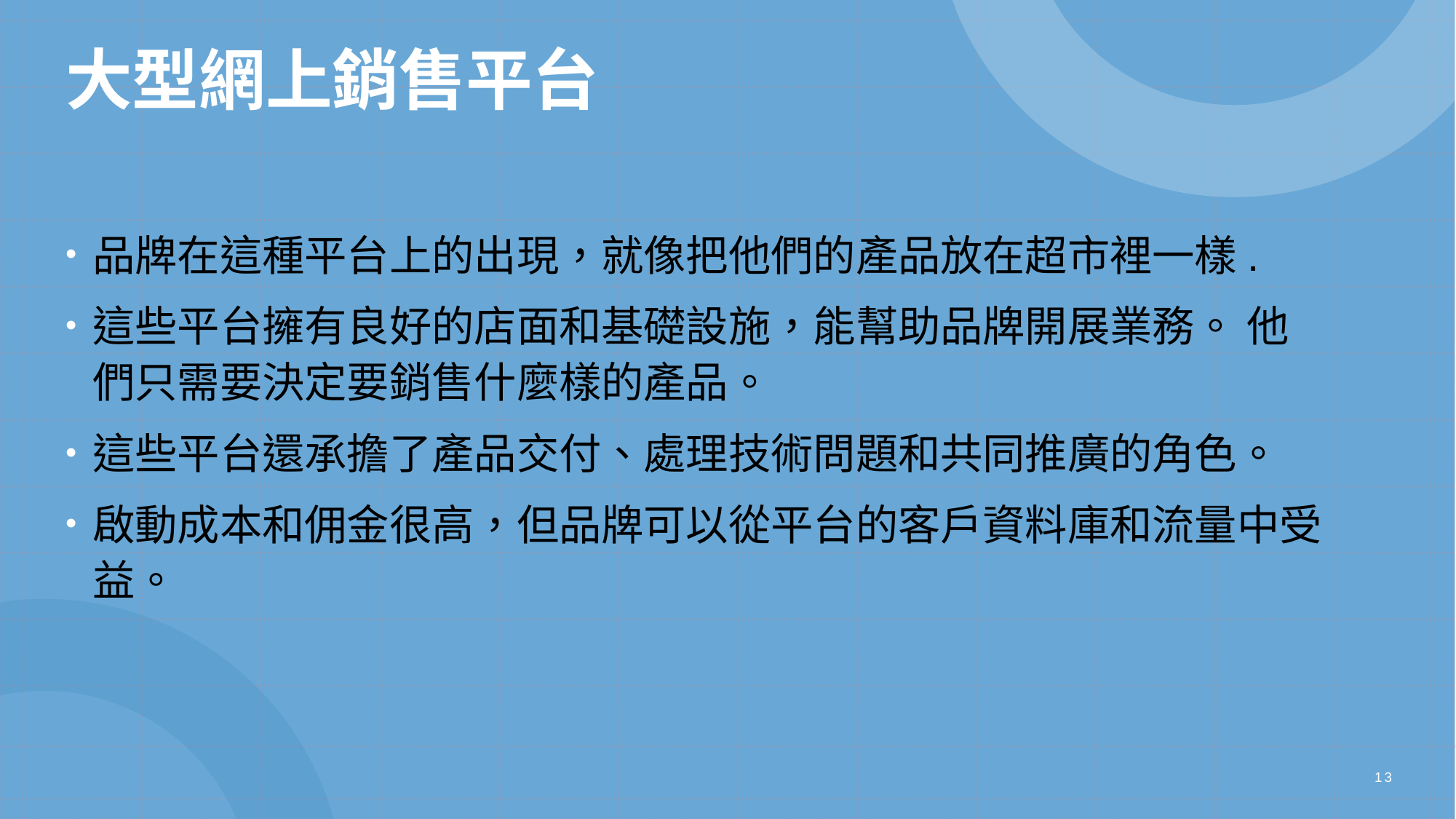

# 大型網上銷售平台
品牌在這種平台上的出現，就像把他們的產品放在超市裡一樣.
這些平台擁有良好的店面和基礎設施，能幫助品牌開展業務。 他們只需要決定要銷售什麼樣的產品。
這些平台還承擔了產品交付、處理技術問題和共同推廣的角色。
啟動成本和佣金很高，但品牌可以從平台的客戶資料庫和流量中受益。
13